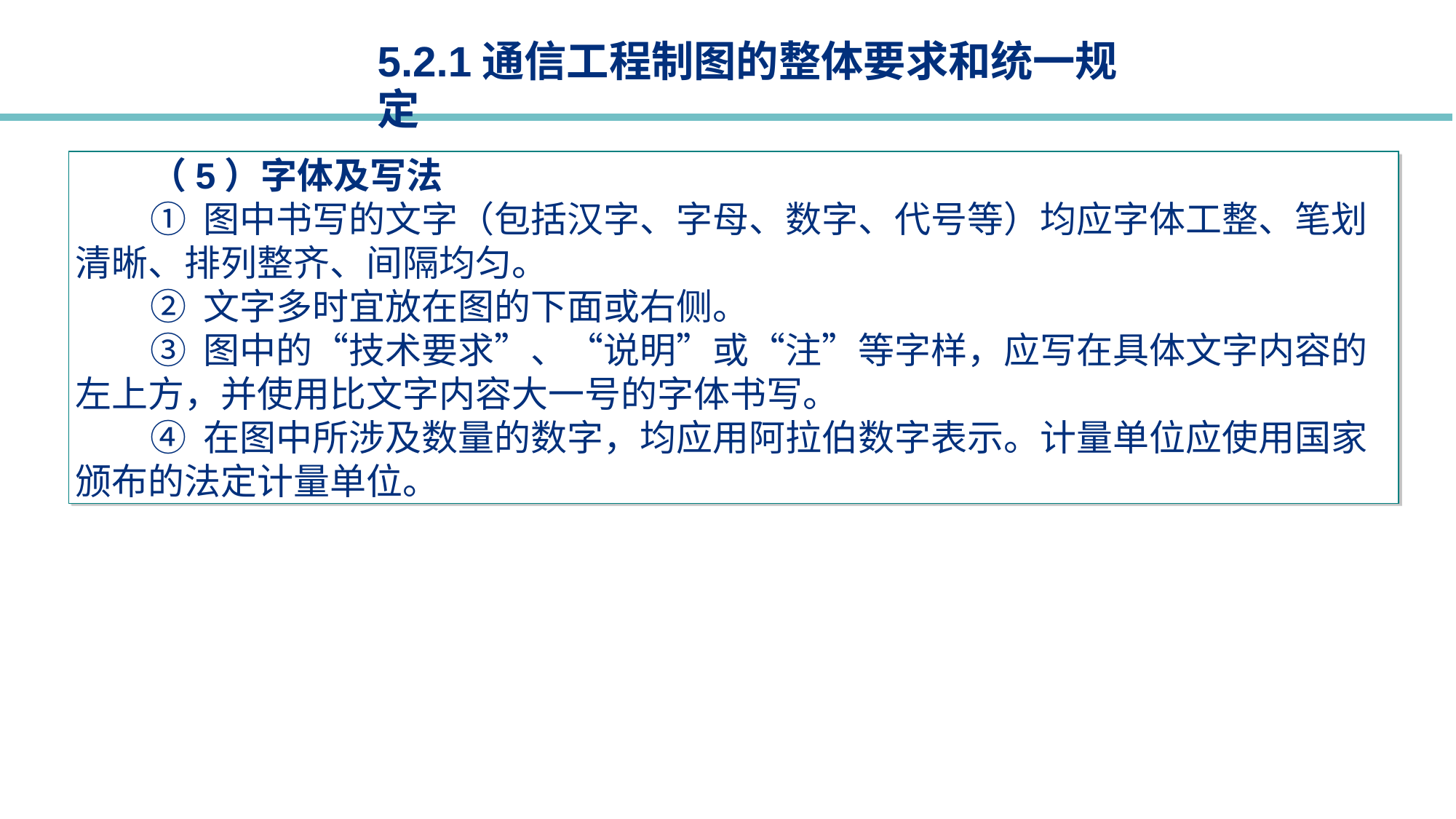

5.2.1通信工程制图的整体要求和统一规定
（5）字体及写法
① 图中书写的文字（包括汉字、字母、数字、代号等）均应字体工整、笔划清晰、排列整齐、间隔均匀。
② 文字多时宜放在图的下面或右侧。
③ 图中的“技术要求”、“说明”或“注”等字样，应写在具体文字内容的左上方，并使用比文字内容大一号的字体书写。
④ 在图中所涉及数量的数字，均应用阿拉伯数字表示。计量单位应使用国家颁布的法定计量单位。